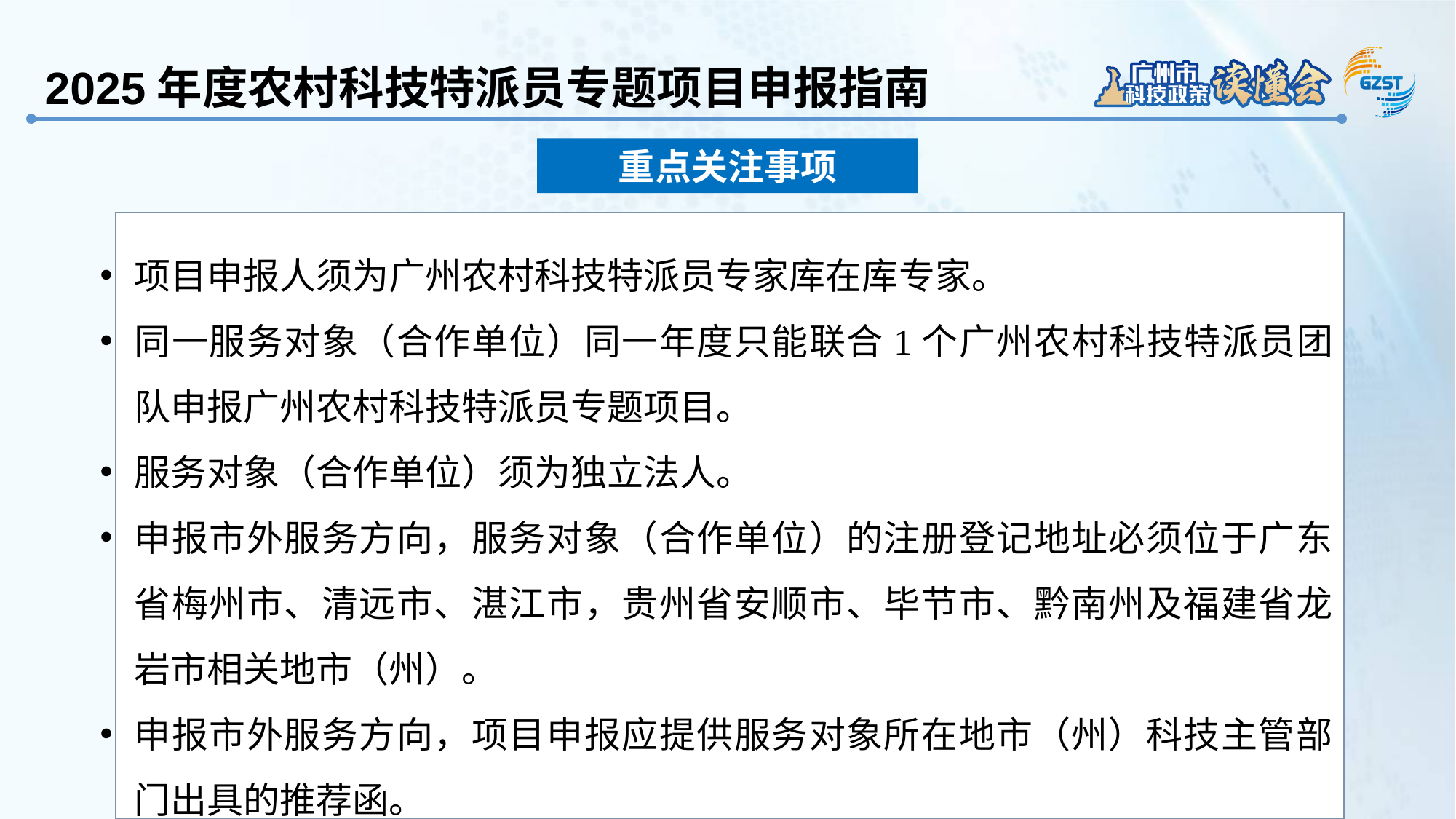

2025年度农村科技特派员专题项目申报指南
重点关注事项

项目申报人须为广州农村科技特派员专家库在库专家。
同一服务对象（合作单位）同一年度只能联合1个广州农村科技特派员团队申报广州农村科技特派员专题项目。
服务对象（合作单位）须为独立法人。
申报市外服务方向，服务对象（合作单位）的注册登记地址必须位于广东省梅州市、清远市、湛江市，贵州省安顺市、毕节市、黔南州及福建省龙岩市相关地市（州）。
申报市外服务方向，项目申报应提供服务对象所在地市（州）科技主管部门出具的推荐函。